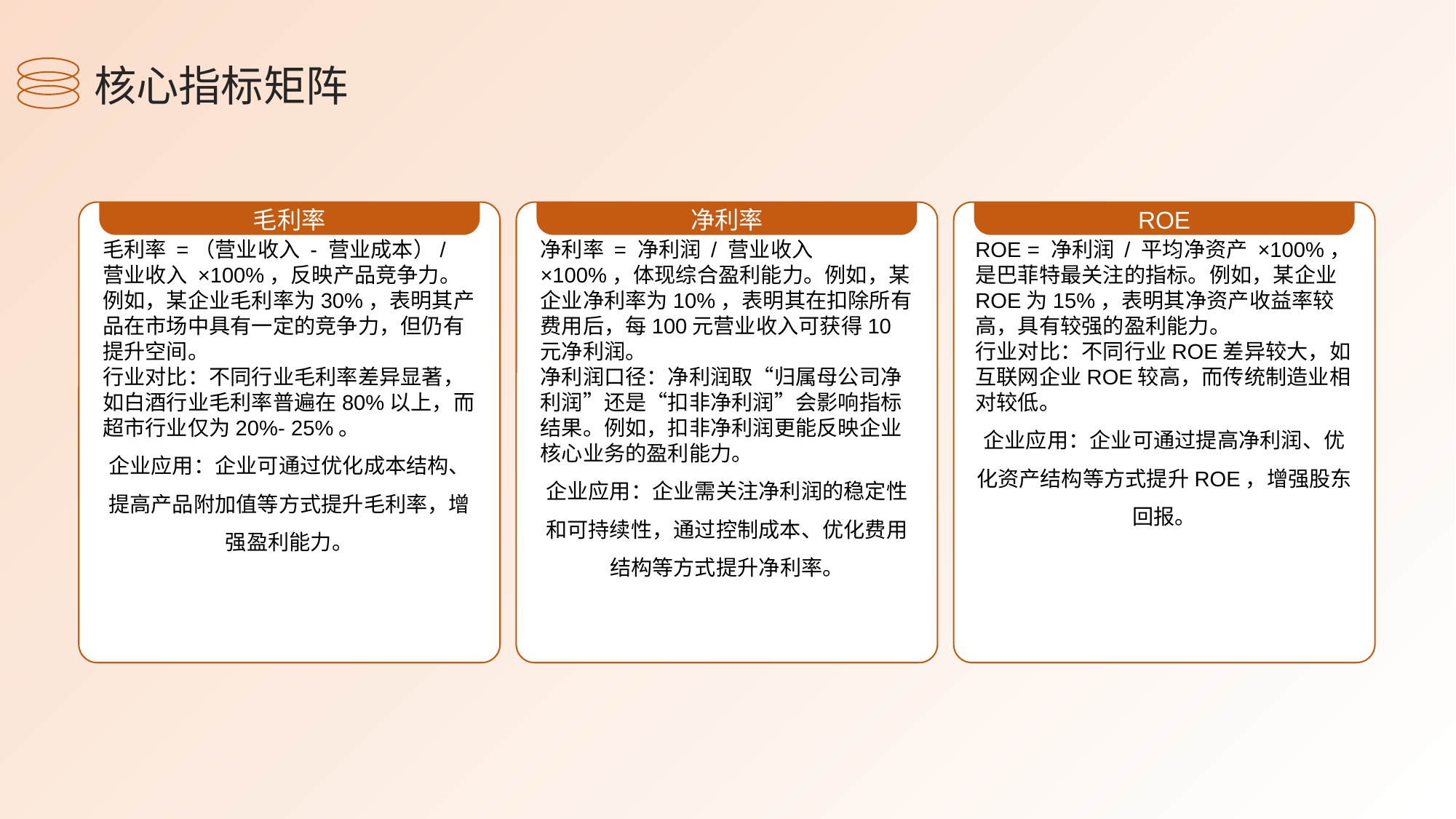

核心指标矩阵

毛利率

净利率

ROE

ROE = 净利润 / 平均净资产 ×100%，是巴菲特最关注的指标。例如，某企业ROE为15%，表明其净资产收益率较高，具有较强的盈利能力。
行业对比：不同行业ROE差异较大，如互联网企业ROE较高，而传统制造业相对较低。
企业应用：企业可通过提高净利润、优化资产结构等方式提升ROE，增强股东回报。
毛利率 =（营业收入 - 营业成本）/ 营业收入 ×100%，反映产品竞争力。例如，某企业毛利率为30%，表明其产品在市场中具有一定的竞争力，但仍有提升空间。
行业对比：不同行业毛利率差异显著，如白酒行业毛利率普遍在80%以上，而超市行业仅为20%- 25%。
企业应用：企业可通过优化成本结构、提高产品附加值等方式提升毛利率，增强盈利能力。
净利率 = 净利润 / 营业收入 ×100%，体现综合盈利能力。例如，某企业净利率为10%，表明其在扣除所有费用后，每100元营业收入可获得10元净利润。
净利润口径：净利润取“归属母公司净利润”还是“扣非净利润”会影响指标结果。例如，扣非净利润更能反映企业核心业务的盈利能力。
企业应用：企业需关注净利润的稳定性和可持续性，通过控制成本、优化费用结构等方式提升净利率。